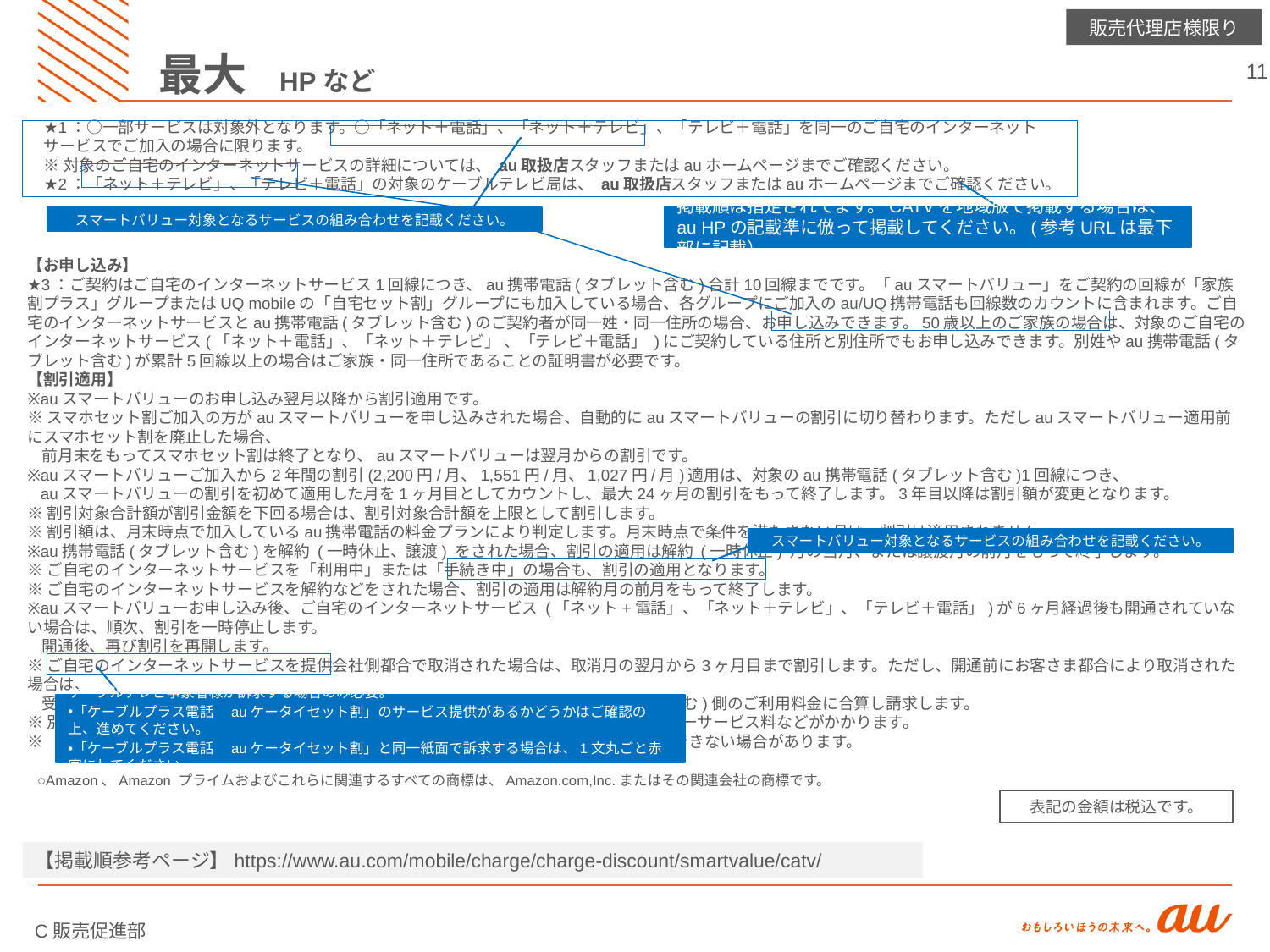

最大　HPなど
★1：○一部サービスは対象外となります。○「ネット＋電話」、「ネット＋テレビ」、「テレビ＋電話」を同一のご自宅のインターネットサービスでご加入の場合に限ります。
※対象のご自宅のインターネットサービスの詳細については、 au取扱店スタッフまたはauホームページまでご確認ください。
★2：「ネット＋テレビ」、「テレビ＋電話」の対象のケーブルテレビ局は、 au取扱店スタッフまたはauホームページまでご確認ください。

掲載順は指定されてます。CATVを地域版で掲載する場合は、au HPの記載準に倣って掲載してください。(参考URLは最下部に記載）
スマートバリュー対象となるサービスの組み合わせを記載ください。
【お申し込み】
★3：ご契約はご自宅のインターネットサービス1回線につき、au携帯電話(タブレット含む)合計10回線までです。「auスマートバリュー」をご契約の回線が「家族割プラス」グループまたはUQ mobileの「自宅セット割」グループにも加入している場合、各グループにご加入のau/UQ携帯電話も回線数のカウントに含まれます。ご自宅のインターネットサービスとau携帯電話(タブレット含む)のご契約者が同一姓・同一住所の場合、お申し込みできます。50歳以上のご家族の場合は、対象のご自宅のインターネットサービス(「ネット＋電話」、「ネット＋テレビ」 、「テレビ＋電話」 )にご契約している住所と別住所でもお申し込みできます。別姓やau携帯電話(タブレット含む)が累計5回線以上の場合はご家族・同一住所であることの証明書が必要です。
【割引適用】
※auスマートバリューのお申し込み翌月以降から割引適用です。
※スマホセット割ご加入の方がauスマートバリューを申し込みされた場合、自動的にauスマートバリューの割引に切り替わります。ただしauスマートバリュー適用前にスマホセット割を廃止した場合、
   前月末をもってスマホセット割は終了となり、auスマートバリューは翌月からの割引です。
※auスマートバリューご加入から2年間の割引(2,200円/月、1,551円/月、1,027円/月)適用は、対象のau携帯電話(タブレット含む)1回線につき、
   auスマートバリューの割引を初めて適用した月を1ヶ月目としてカウントし、最大24ヶ月の割引をもって終了します。3年目以降は割引額が変更となります。
※割引対象合計額が割引金額を下回る場合は、割引対象合計額を上限として割引します。
※割引額は、月末時点で加入しているau携帯電話の料金プランにより判定します。月末時点で条件を満たさない月は、割引は適用されません。
※au携帯電話(タブレット含む)を解約 (一時休止、譲渡) をされた場合、割引の適用は解約 (一時休止) 月の当月、または譲渡月の前月をもって終了します。
※ご自宅のインターネットサービスを「利用中」または「手続き中」の場合も、割引の適用となります。
※ご自宅のインターネットサービスを解約などをされた場合、割引の適用は解約月の前月をもって終了します。
※auスマートバリューお申し込み後、ご自宅のインターネットサービス (「ネット+電話」、「ネット＋テレビ」、「テレビ＋電話」)が6ヶ月経過後も開通されていない場合は、順次、割引を一時停止します。
   開通後、再び割引を再開します。
※ご自宅のインターネットサービスを提供会社側都合で取消された場合は、取消月の翌月から3ヶ月目まで割引します。ただし、開通前にお客さま都合により取消された場合は、
   受付の前月利用分をもって割引を終了し、それまでの割引額をau携帯電話(タブレット含む)側のご利用料金に合算し請求します。
※別途、機種代金、通話・通信料、契約にかかる費用、ユニバーサルサービス料、電話リレーサービス料などがかかります。
※「ケーブルプラス電話　auケータイセット割」等、KDDIが実施する他の施策とは併用できない場合があります。

スマートバリュー対象となるサービスの組み合わせを記載ください。

ケーブルテレビ事象者様が訴求する場合のみ必要。
「ケーブルプラス電話　auケータイセット割」のサービス提供があるかどうかはご確認の上、進めてください。
「ケーブルプラス電話　auケータイセット割」と同一紙面で訴求する場合は、1文丸ごと赤字にしてください。
○Amazon、Amazon プライムおよびこれらに関連するすべての商標は、Amazon.com,Inc.またはその関連会社の商標です。
表記の金額は税込です。
【掲載順参考ページ】https://www.au.com/mobile/charge/charge-discount/smartvalue/catv/